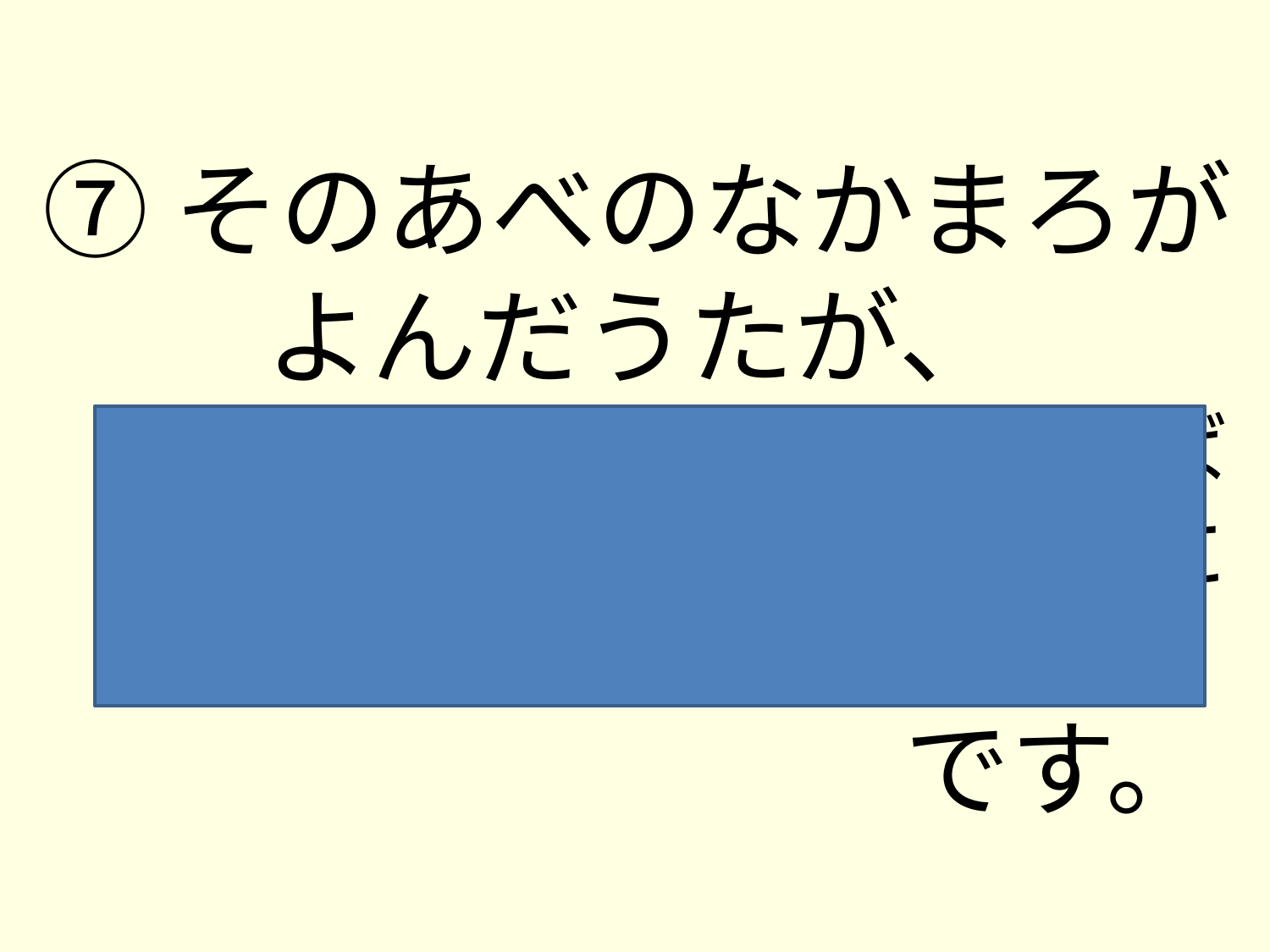

# ⑦そのあべのなかまろがよんだうたが、 「あまのはら　ふりさけみれば　かすがなる　みかさのやまに　いでしつきかも」 　　　　　　　　　　です。